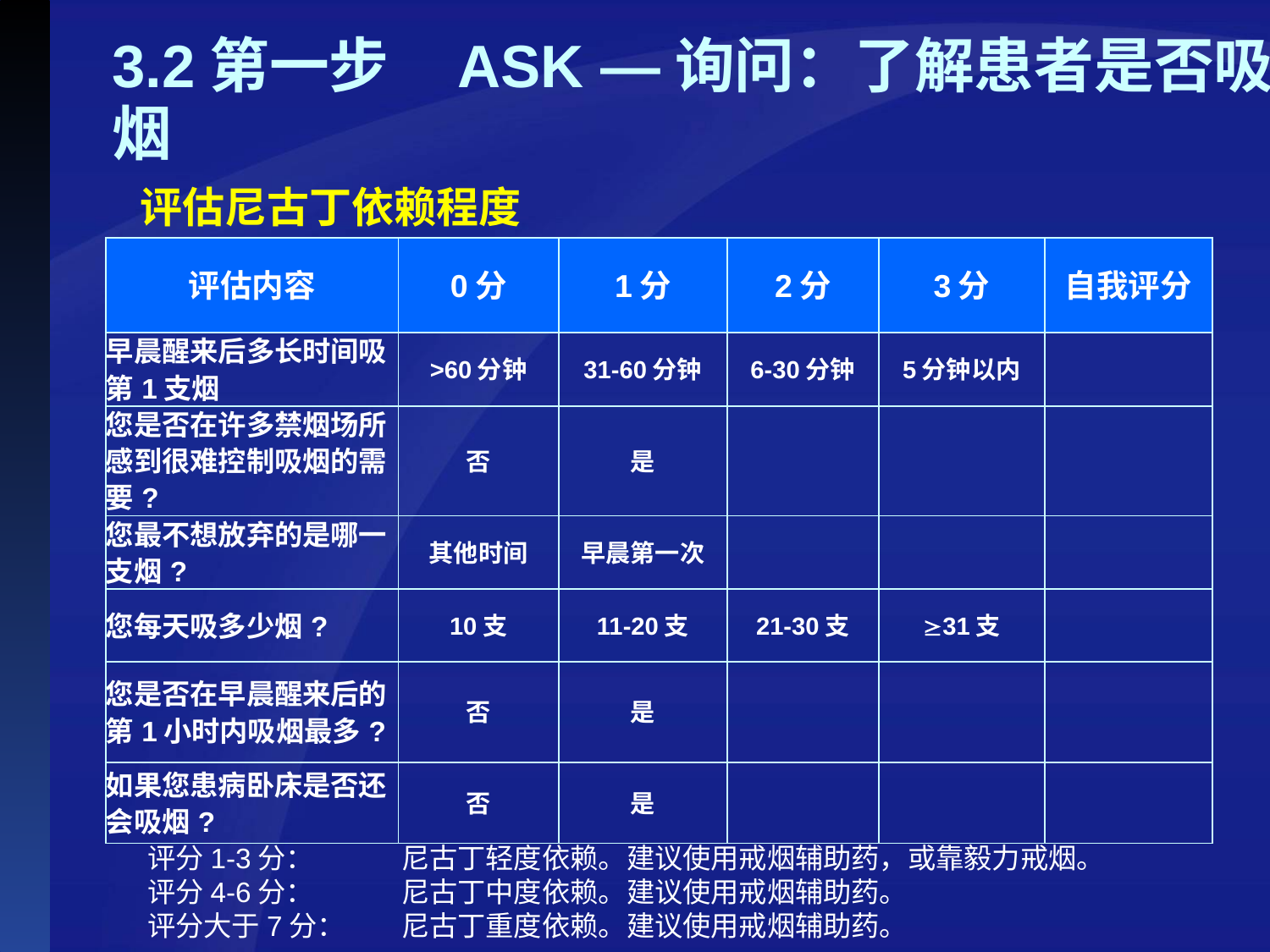

# 3.2第一步    ASK —询问：了解患者是否吸烟
评估尼古丁依赖程度
| 评估内容 | 0分 | 1分 | 2分 | 3分 | 自我评分 |
| --- | --- | --- | --- | --- | --- |
| 早晨醒来后多长时间吸第1支烟 | >60分钟 | 31-60分钟 | 6-30分钟 | 5分钟以内 |  |
| 您是否在许多禁烟场所感到很难控制吸烟的需要? | 否 | 是 |  |  |  |
| 您最不想放弃的是哪一支烟? | 其他时间 | 早晨第一次 |  |  |  |
| 您每天吸多少烟? | 10支 | 11-20支 | 21-30支 | ≥31支 |  |
| 您是否在早晨醒来后的第1小时内吸烟最多? | 否 | 是 |  |  |  |
| 如果您患病卧床是否还会吸烟? | 否 | 是 |  |  |  |
评分1-3分：	尼古丁轻度依赖。建议使用戒烟辅助药，或靠毅力戒烟。
评分4-6分：	尼古丁中度依赖。建议使用戒烟辅助药。
评分大于7分：	尼古丁重度依赖。建议使用戒烟辅助药。